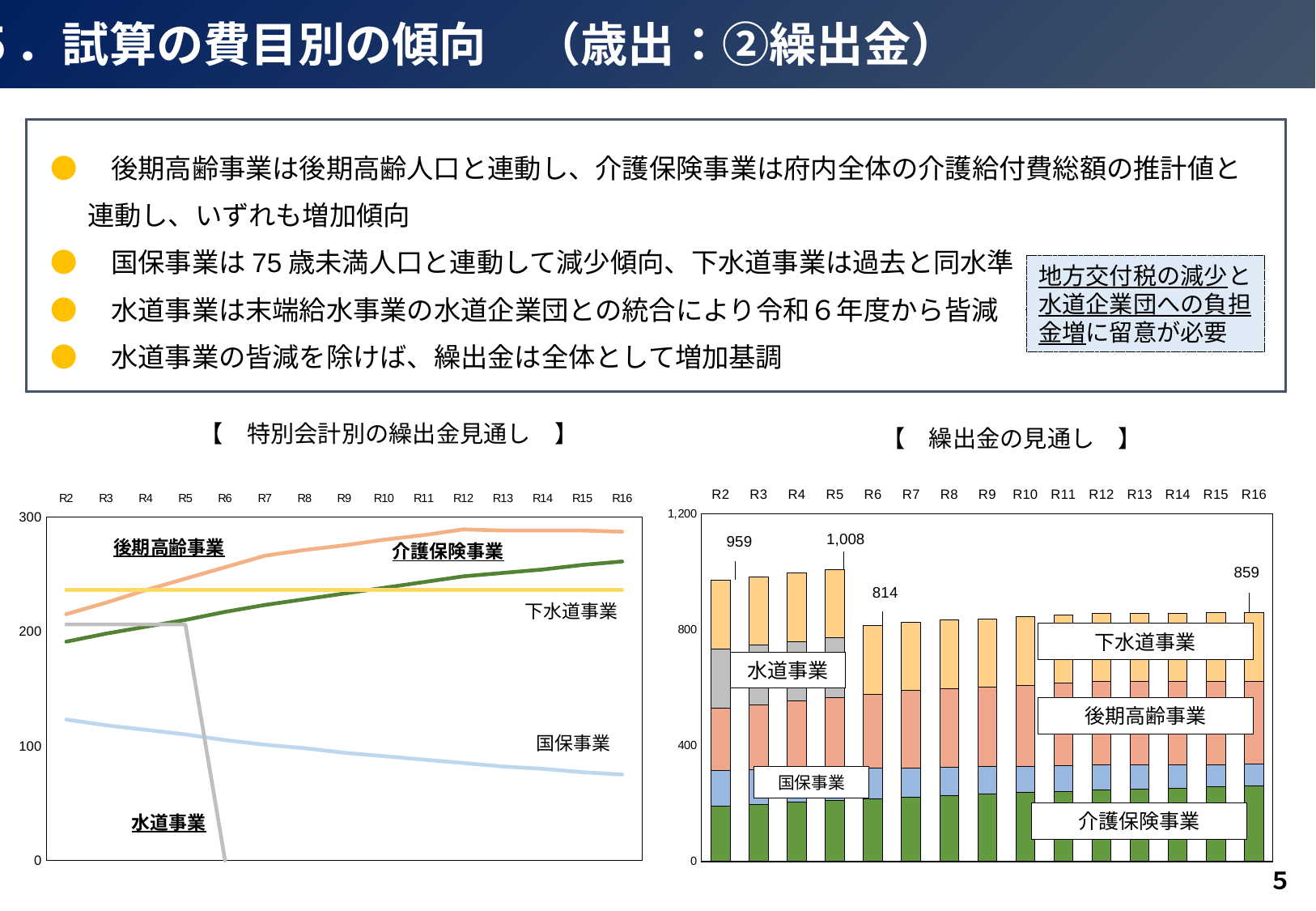

５．試算の費目別の傾向　（歳出：②繰出金）

●　後期高齢事業は後期高齢人口と連動し、介護保険事業は府内全体の介護給付費総額の推計値と
     連動し、いずれも増加傾向
●　国保事業は75歳未満人口と連動して減少傾向、下水道事業は過去と同水準
●　水道事業は末端給水事業の水道企業団との統合により令和６年度から皆減　⇔
●　水道事業の皆減を除けば、繰出金は全体として増加基調
地方交付税の減少と水道企業団への負担金増に留意が必要
【　特別会計別の繰出金見通し　】
【　繰出金の見通し　】

### Chart

| Category | 介護 | 国保 | 後期高齢 | 水道 | 下水 |
|---|---|---|---|---|---|
| R2 | 191.0 | 123.0 | 215.0 | 206.0 | 236.0 |
| R3 | 198.0 | 118.0 | 225.0 | 206.0 | 236.0 |
| R4 | 204.0 | 114.0 | 236.0 | 206.0 | 236.0 |
| R5 | 210.0 | 110.0 | 246.0 | 206.0 | 236.0 |
| R6 | 217.0 | 105.0 | 256.0 | 0.0 | 236.0 |
| R7 | 223.0 | 101.0 | 266.0 | None | 236.0 |
| R8 | 228.0 | 98.0 | 271.0 | None | 236.0 |
| R9 | 233.0 | 94.0 | 275.0 | None | 236.0 |
| R10 | 238.0 | 91.0 | 280.0 | None | 236.0 |
| R11 | 243.0 | 88.0 | 284.0 | None | 236.0 |
| R12 | 248.0 | 85.0 | 289.0 | None | 236.0 |
| R13 | 251.0 | 82.0 | 288.0 | None | 236.0 |
| R14 | 254.0 | 80.0 | 288.0 | None | 236.0 |
| R15 | 258.0 | 77.0 | 288.0 | None | 236.0 |
| R16 | 261.0 | 75.0 | 287.0 | None | 236.0 |

### Chart

| Category | 介護 | 国保 | 後期高齢 | 水道 | 下水 | 介護 | 国保 | 後期高齢 | 水道 | 下水 |
|---|---|---|---|---|---|---|---|---|---|---|
| R2 | 191.0 | 123.0 | 215.0 | 206.0 | 236.0 | 191.0 | 123.0 | 215.0 | 206.0 | 236.0 |
| R3 | 198.0 | 118.0 | 225.0 | 206.0 | 236.0 | 198.0 | 118.0 | 225.0 | 206.0 | 236.0 |
| R4 | 204.0 | 114.0 | 236.0 | 206.0 | 236.0 | 204.0 | 114.0 | 236.0 | 206.0 | 236.0 |
| R5 | 210.0 | 110.0 | 246.0 | 206.0 | 236.0 | 210.0 | 110.0 | 246.0 | 206.0 | 236.0 |
| R6 | 217.0 | 105.0 | 256.0 | 0.0 | 236.0 | 217.0 | 105.0 | 256.0 | 0.0 | 236.0 |
| R7 | 223.0 | 101.0 | 266.0 | None | 236.0 | 223.0 | 101.0 | 266.0 | None | 236.0 |
| R8 | 228.0 | 98.0 | 271.0 | None | 236.0 | 228.0 | 98.0 | 271.0 | None | 236.0 |
| R9 | 233.0 | 94.0 | 275.0 | None | 236.0 | 233.0 | 94.0 | 275.0 | None | 236.0 |
| R10 | 238.0 | 91.0 | 280.0 | None | 236.0 | 238.0 | 91.0 | 280.0 | None | 236.0 |
| R11 | 243.0 | 88.0 | 284.0 | None | 236.0 | 243.0 | 88.0 | 284.0 | None | 236.0 |
| R12 | 248.0 | 85.0 | 289.0 | None | 236.0 | 248.0 | 85.0 | 289.0 | None | 236.0 |
| R13 | 251.0 | 82.0 | 288.0 | None | 236.0 | 251.0 | 82.0 | 288.0 | None | 236.0 |
| R14 | 254.0 | 80.0 | 288.0 | None | 236.0 | 254.0 | 80.0 | 288.0 | None | 236.0 |
| R15 | 258.0 | 77.0 | 288.0 | None | 236.0 | 258.0 | 77.0 | 288.0 | None | 236.0 |
| R16 | 261.0 | 75.0 | 287.0 | None | 236.0 | 261.0 | 75.0 | 287.0 | None | 236.0 |
1,008
959
後期高齢事業
介護保険事業
859
814
下水道事業
下水道事業
水道事業
後期高齢事業
国保事業
国保事業
介護保険事業
水道事業
５